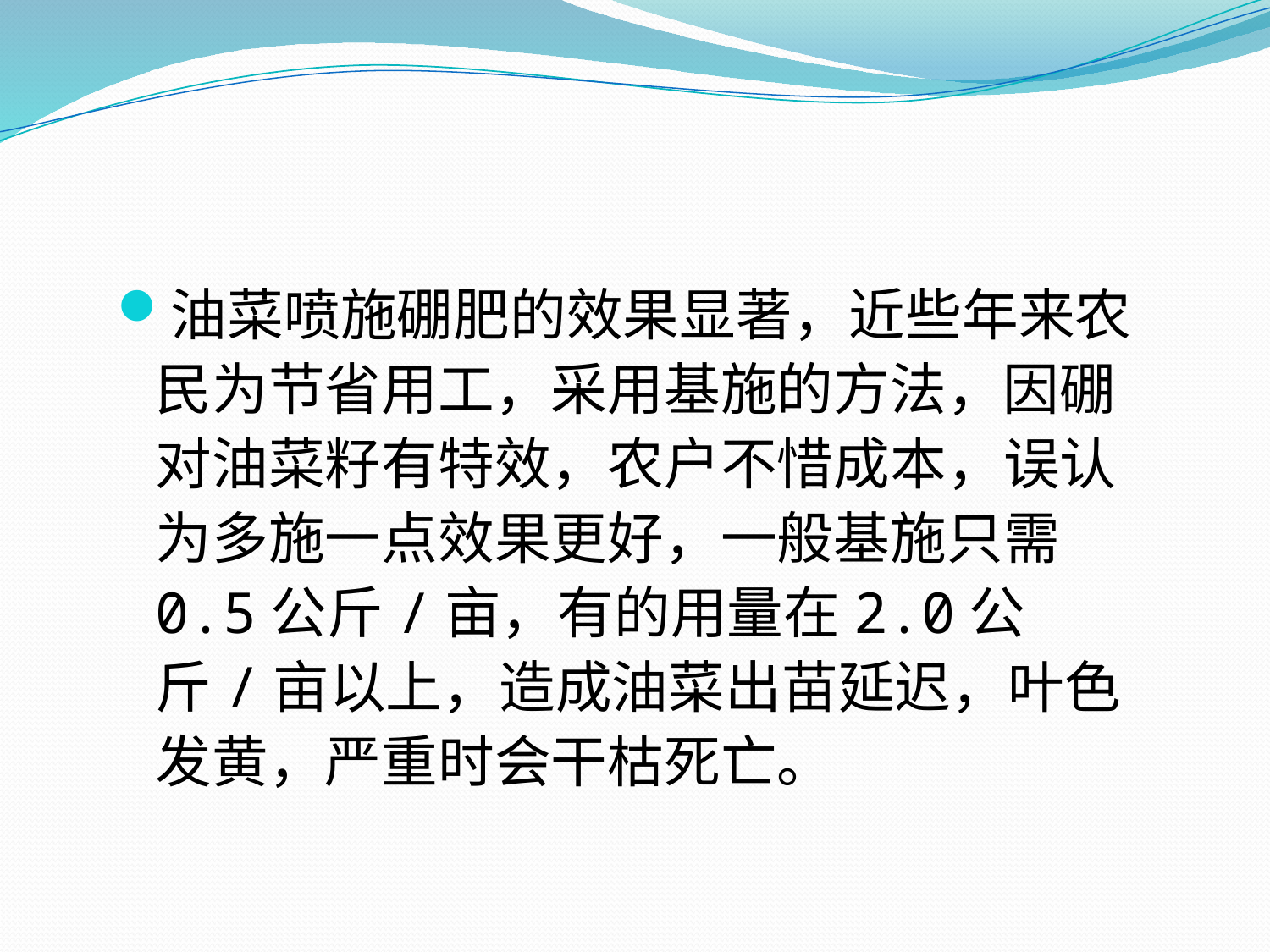

#
油菜喷施硼肥的效果显著，近些年来农民为节省用工，采用基施的方法，因硼对油菜籽有特效，农户不惜成本，误认为多施一点效果更好，一般基施只需0.5公斤/亩，有的用量在2.0公斤/亩以上，造成油菜出苗延迟，叶色发黄，严重时会干枯死亡。